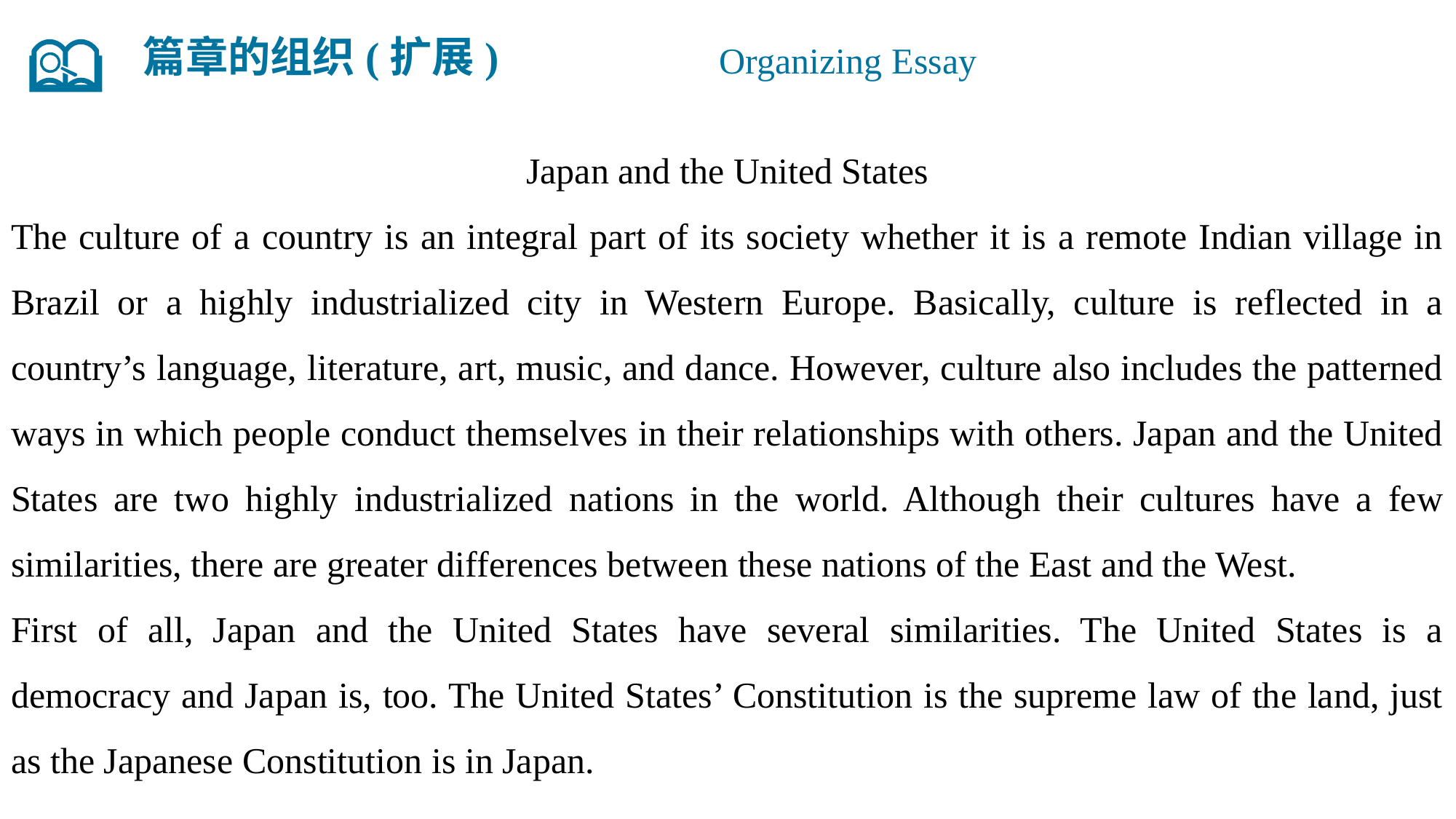

篇章的组织(扩展)
Organizing Essay
Japan and the United States
The culture of a country is an integral part of its society whether it is a remote Indian village in Brazil or a highly industrialized city in Western Europe. Basically, culture is reflected in a country’s language, literature, art, music, and dance. However, culture also includes the patterned ways in which people conduct themselves in their relationships with others. Japan and the United States are two highly industrialized nations in the world. Although their cultures have a few similarities, there are greater differences between these nations of the East and the West.
First of all, Japan and the United States have several similarities. The United States is a democracy and Japan is, too. The United States’ Constitution is the supreme law of the land, just as the Japanese Constitution is in Japan.